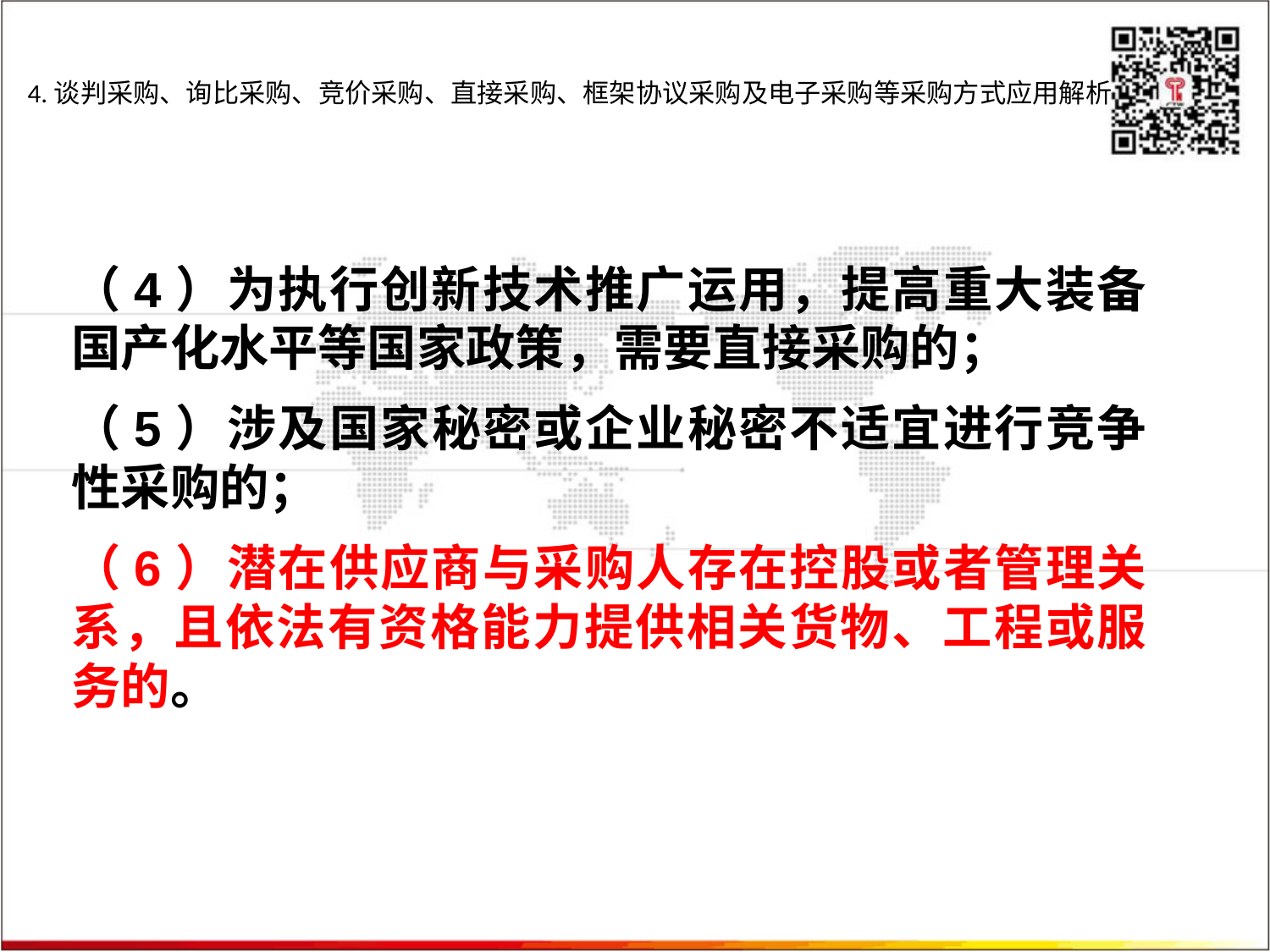

4.谈判采购、询比采购、竞价采购、直接采购、框架协议采购及电子采购等采购方式应用解析
（4）为执行创新技术推广运用，提高重大装备国产化水平等国家政策，需要直接采购的；
（5）涉及国家秘密或企业秘密不适宜进行竞争性采购的；
（6）潜在供应商与采购人存在控股或者管理关系，且依法有资格能力提供相关货物、工程或服务的。